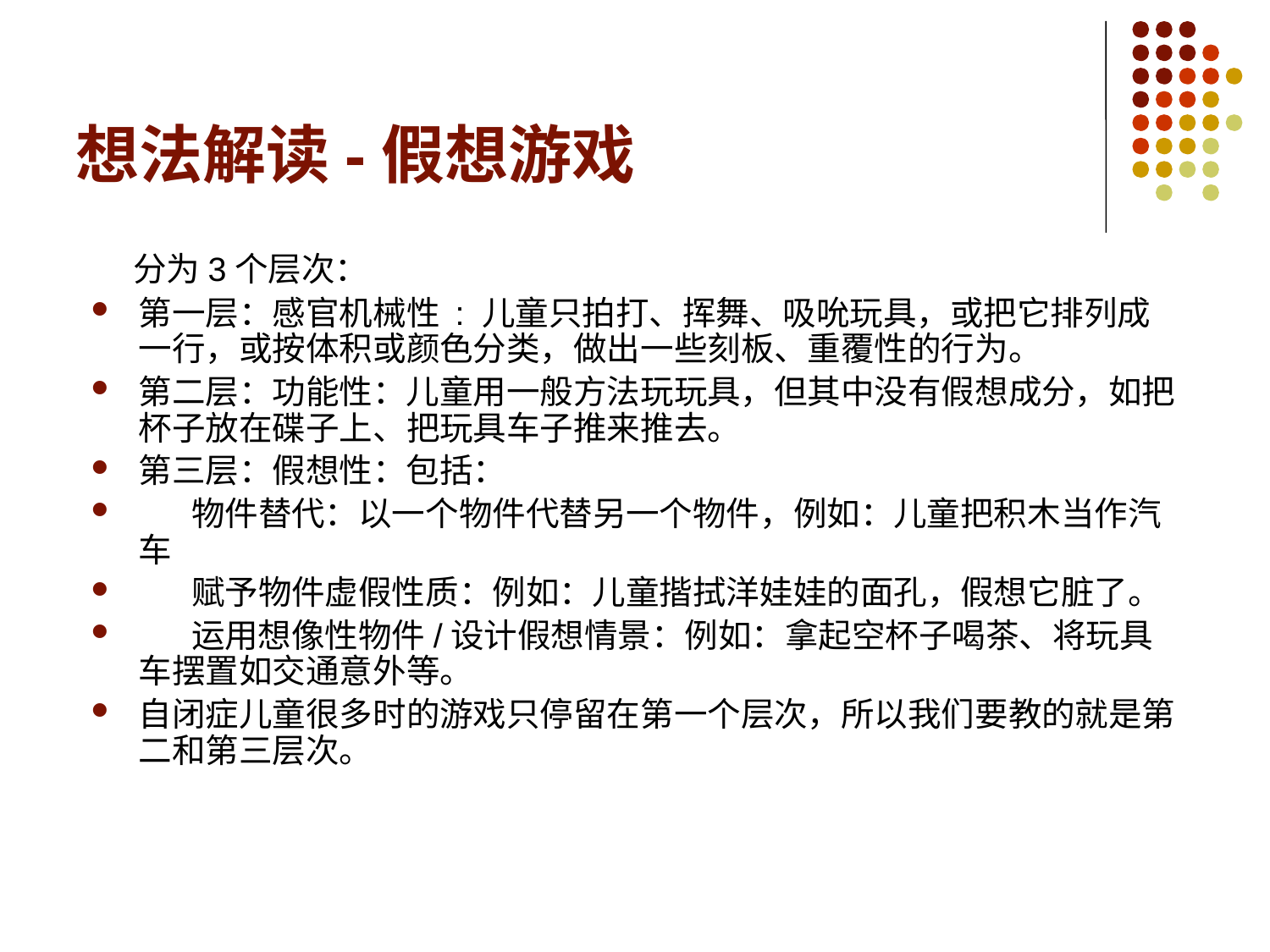

# 想法解读-假想游戏
    分为3个层次：
第一层：感官机械性 : 儿童只拍打、挥舞、吸吮玩具，或把它排列成一行，或按体积或颜色分类，做出一些刻板、重覆性的行为。
第二层：功能性：儿童用一般方法玩玩具，但其中没有假想成分，如把杯子放在碟子上、把玩具车子推来推去。
第三层：假想性：包括：
      物件替代：以一个物件代替另一个物件，例如：儿童把积木当作汽车
      赋予物件虚假性质：例如：儿童揩拭洋娃娃的面孔，假想它脏了。
      运用想像性物件/设计假想情景：例如：拿起空杯子喝茶、将玩具车摆置如交通意外等。
自闭症儿童很多时的游戏只停留在第一个层次，所以我们要教的就是第二和第三层次。